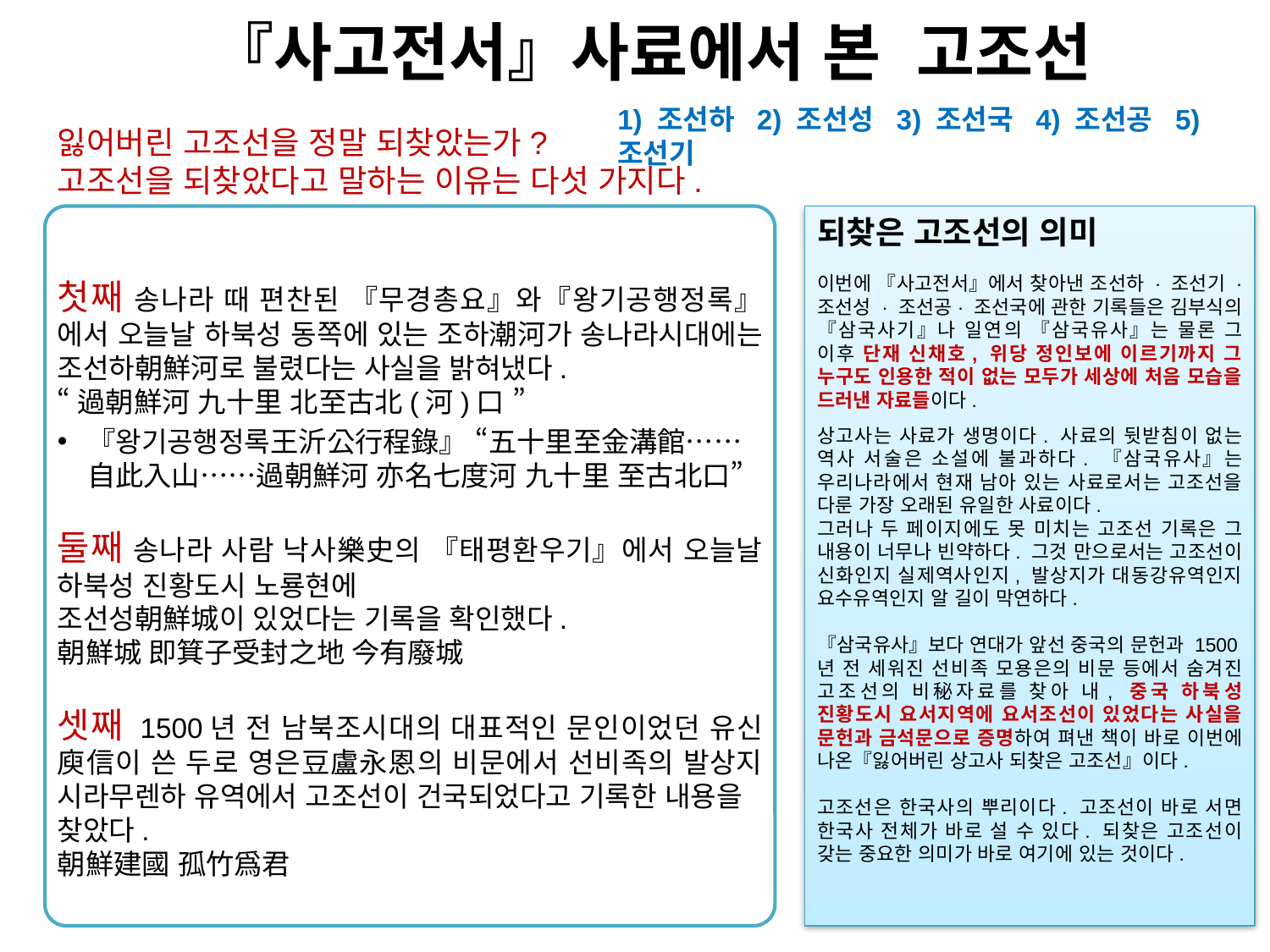

『사고전서』사료에서 본  고조선
1) 조선하  2) 조선성  3) 조선국  4) 조선공  5) 조선기
잃어버린 고조선을 정말 되찾았는가?
고조선을 되찾았다고 말하는 이유는 다섯 가지다.

첫째 송나라 때 편찬된 『무경총요』와『왕기공행정록』에서 오늘날 하북성 동쪽에 있는 조하潮河가 송나라시대에는 조선하朝鮮河로 불렸다는 사실을 밝혀냈다.
“過朝鮮河 九十里 北至古北(河)口 ”
『왕기공행정록王沂公行程錄』 “五十里至金溝館……自此入山……過朝鮮河 亦名七度河 九十里 至古北口”

둘째 송나라 사람 낙사樂史의 『태평환우기』에서 오늘날 하북성 진황도시 노룡현에
조선성朝鮮城이 있었다는 기록을 확인했다.
朝鮮城 即箕子受封之地 今有廢城

셋째 1500년 전 남북조시대의 대표적인 문인이었던 유신庾信이 쓴 두로 영은豆盧永恩의 비문에서 선비족의 발상지 시라무렌하 유역에서 고조선이 건국되었다고 기록한 내용을
찾았다.
朝鮮建國 孤竹爲君

되찾은 고조선의 의미

이번에 『사고전서』에서 찾아낸 조선하 · 조선기 · 조선성 · 조선공· 조선국에 관한 기록들은 김부식의 『삼국사기』나 일연의 『삼국유사』는 물론 그 이후 단재 신채호, 위당 정인보에 이르기까지 그 누구도 인용한 적이 없는 모두가 세상에 처음 모습을 드러낸 자료들이다.

상고사는 사료가 생명이다. 사료의 뒷받침이 없는 역사 서술은 소설에 불과하다. 『삼국유사』는 우리나라에서 현재 남아 있는 사료로서는 고조선을 다룬 가장 오래된 유일한 사료이다.
그러나 두 페이지에도 못 미치는 고조선 기록은 그 내용이 너무나 빈약하다. 그것 만으로서는 고조선이 신화인지 실제역사인지, 발상지가 대동강유역인지 요수유역인지 알 길이 막연하다.

『삼국유사』보다 연대가 앞선 중국의 문헌과 1500년 전 세워진 선비족 모용은의 비문 등에서 숨겨진 고조선의 비秘자료를 찾아 내, 중국 하북성 진황도시 요서지역에 요서조선이 있었다는 사실을 문헌과 금석문으로 증명하여 펴낸 책이 바로 이번에 나온『잃어버린 상고사 되찾은 고조선』이다.

고조선은 한국사의 뿌리이다. 고조선이 바로 서면 한국사 전체가 바로 설 수 있다. 되찾은 고조선이 갖는 중요한 의미가 바로 여기에 있는 것이다.